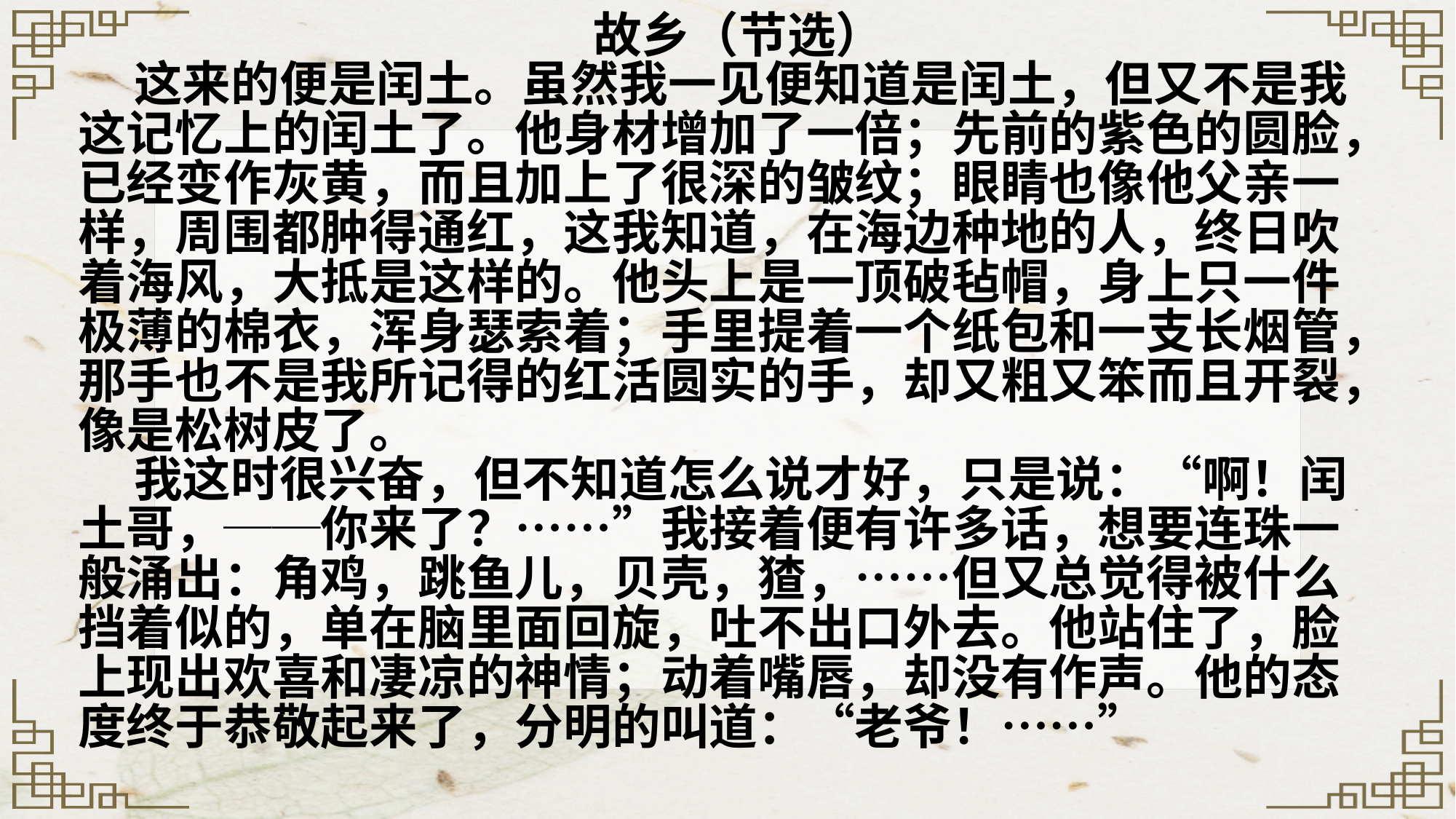

故乡（节选）
    这来的便是闰土。虽然我一见便知道是闰土，但又不是我这记忆上的闰土了。他身材增加了一倍；先前的紫色的圆脸，已经变作灰黄，而且加上了很深的皱纹；眼睛也像他父亲一样，周围都肿得通红，这我知道，在海边种地的人，终日吹着海风，大抵是这样的。他头上是一顶破毡帽，身上只一件极薄的棉衣，浑身瑟索着；手里提着一个纸包和一支长烟管，那手也不是我所记得的红活圆实的手，却又粗又笨而且开裂，像是松树皮了。
    我这时很兴奋，但不知道怎么说才好，只是说：“啊！闰土哥，──你来了？……”我接着便有许多话，想要连珠一般涌出：角鸡，跳鱼儿，贝壳，猹，……但又总觉得被什么挡着似的，单在脑里面回旋，吐不出口外去。他站住了，脸上现出欢喜和凄凉的神情；动着嘴唇，却没有作声。他的态度终于恭敬起来了，分明的叫道：“老爷！……”